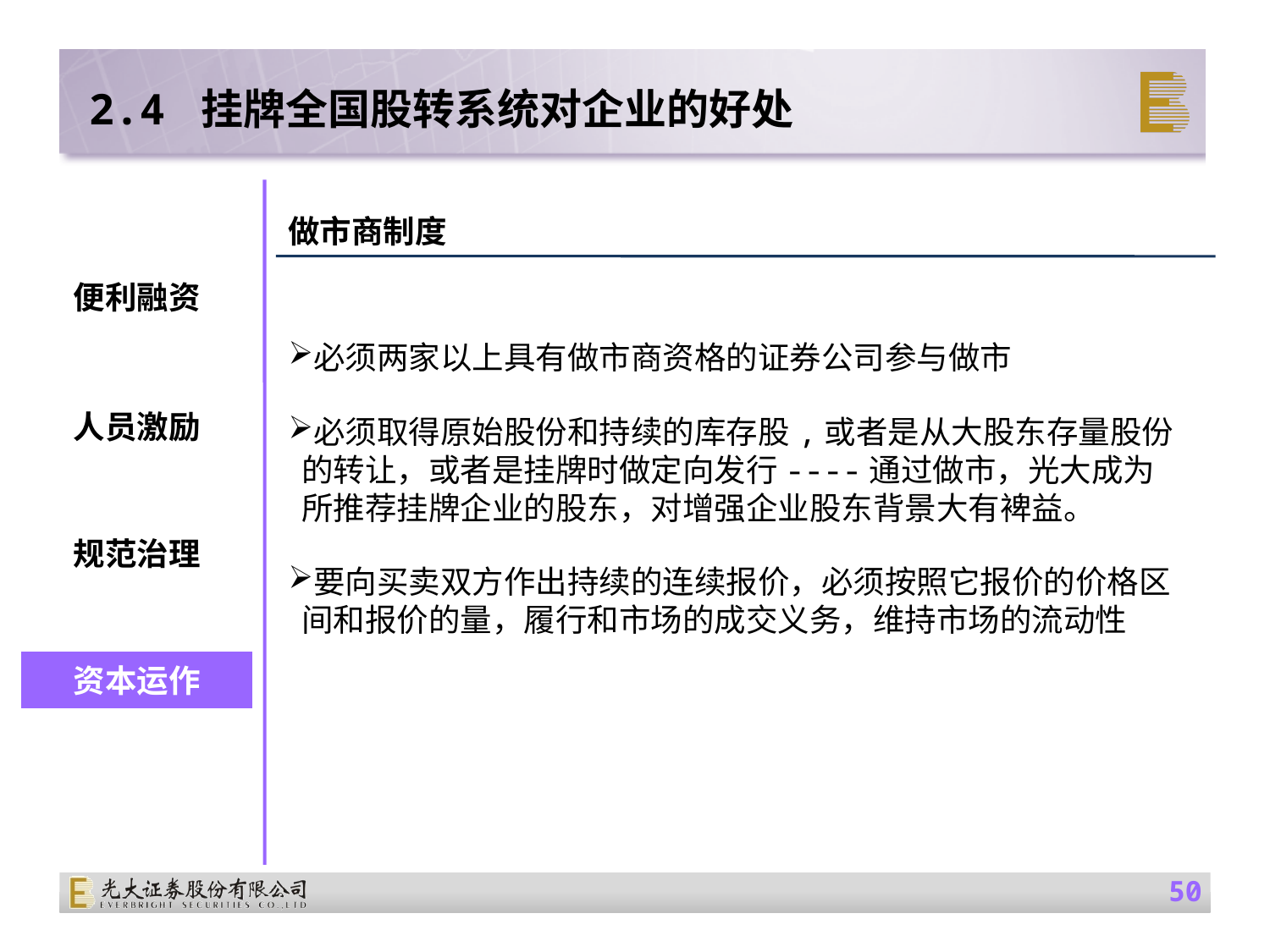

2.4 挂牌全国股转系统对企业的好处

做市商制度

便利融资
必须两家以上具有做市商资格的证券公司参与做市

必须取得原始股份和持续的库存股,或者是从大股东存量股份的转让，或者是挂牌时做定向发行----通过做市，光大成为所推荐挂牌企业的股东，对增强企业股东背景大有裨益。

要向买卖双方作出持续的连续报价，必须按照它报价的价格区间和报价的量，履行和市场的成交义务，维持市场的流动性

人员激励
规范治理
资本运作
50